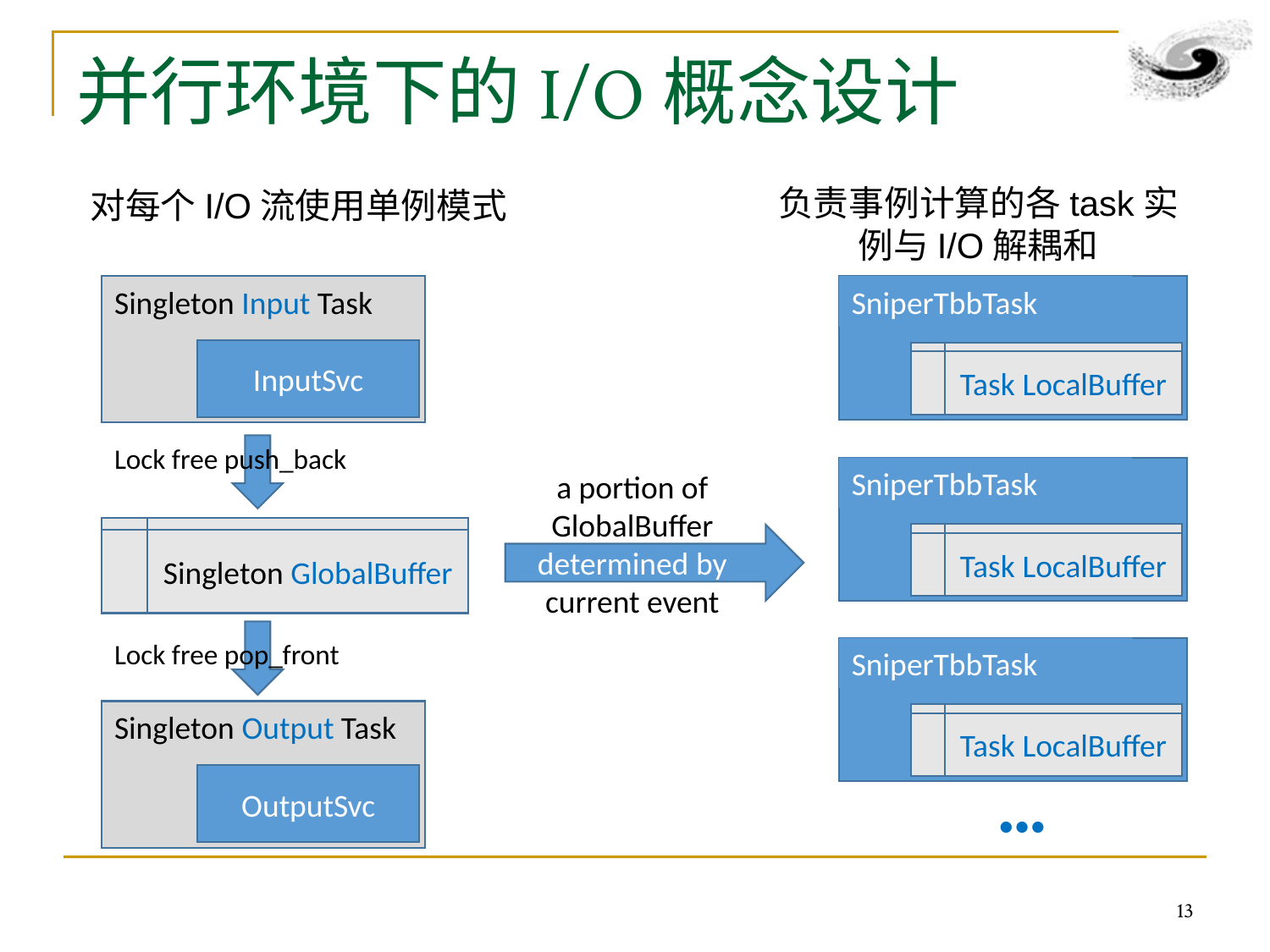

# 并行环境下的I/O概念设计
负责事例计算的各task实例与I/O解耦和
对每个I/O流使用单例模式
Singleton Input Task

InputSvc
SniperTbbTask

Task LocalBuffer
Lock free push_back

SniperTbbTask

Task LocalBuffer
a portion of
GlobalBuffer
determined by
current event
Singleton GlobalBuffer

Lock free pop_front
SniperTbbTask

Task LocalBuffer

Singleton Output Task
OutputSvc
•••
13